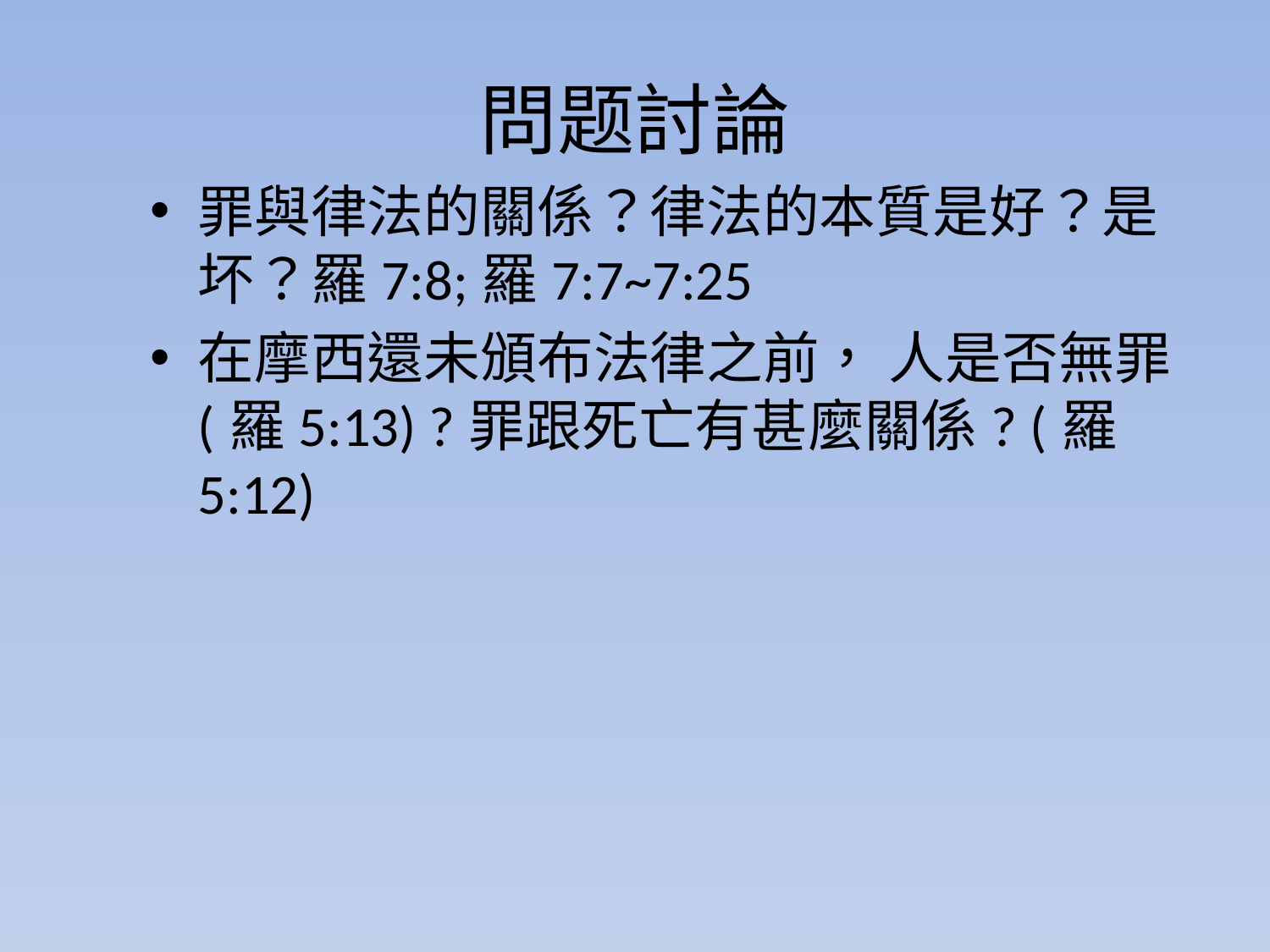

# 問题討論
罪與律法的關係？律法的本質是好？是坏？羅7:8;羅7:7~7:25
在摩西還未頒布法律之前， 人是否無罪(羅5:13) ?罪跟死亡有甚麼關係? (羅5:12)